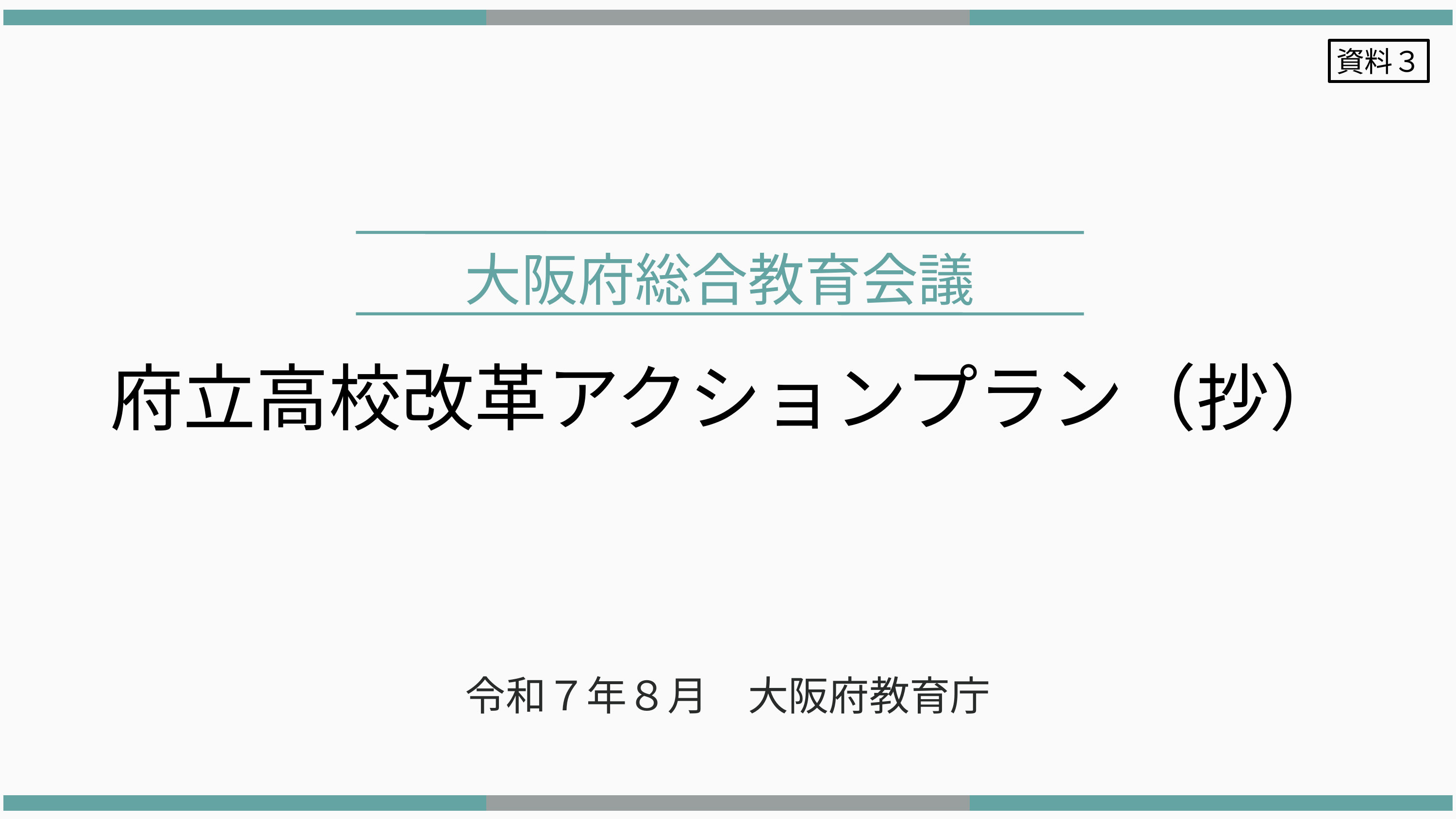

資料３

大阪府総合教育会議

府立高校改革アクションプラン（抄）
令和７年８月　大阪府教育庁